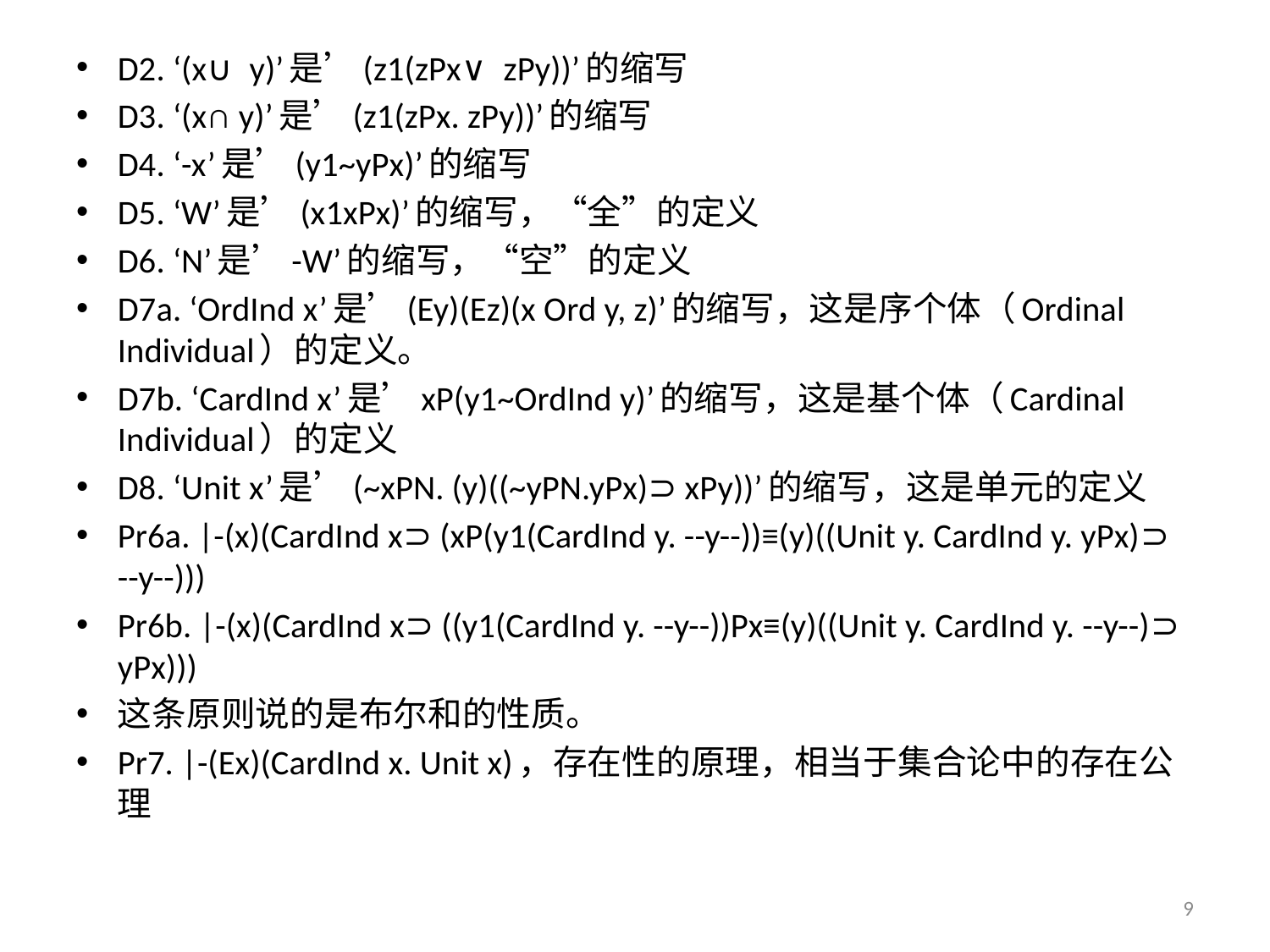

D2. ‘(x∪ y)’是’(z1(zPx∨ zPy))’的缩写
D3. ‘(x∩ y)’是’(z1(zPx. zPy))’的缩写
D4. ‘-x’是’(y1~yPx)’的缩写
D5. ‘W’是’(x1xPx)’的缩写，“全”的定义
D6. ‘N’是’-W’的缩写，“空”的定义
D7a. ‘OrdInd x’是’(Ey)(Ez)(x Ord y, z)’的缩写，这是序个体（Ordinal Individual）的定义。
D7b. ‘CardInd x’是’xP(y1~OrdInd y)’的缩写，这是基个体（Cardinal Individual）的定义
D8. ‘Unit x’是’(~xPN. (y)((~yPN.yPx)⊃ xPy))’的缩写，这是单元的定义
Pr6a. |-(x)(CardInd x⊃ (xP(y1(CardInd y. --y--))≡(y)((Unit y. CardInd y. yPx)⊃ --y--)))
Pr6b. |-(x)(CardInd x⊃ ((y1(CardInd y. --y--))Px≡(y)((Unit y. CardInd y. --y--)⊃ yPx)))
这条原则说的是布尔和的性质。
Pr7. |-(Ex)(CardInd x. Unit x)，存在性的原理，相当于集合论中的存在公理

9